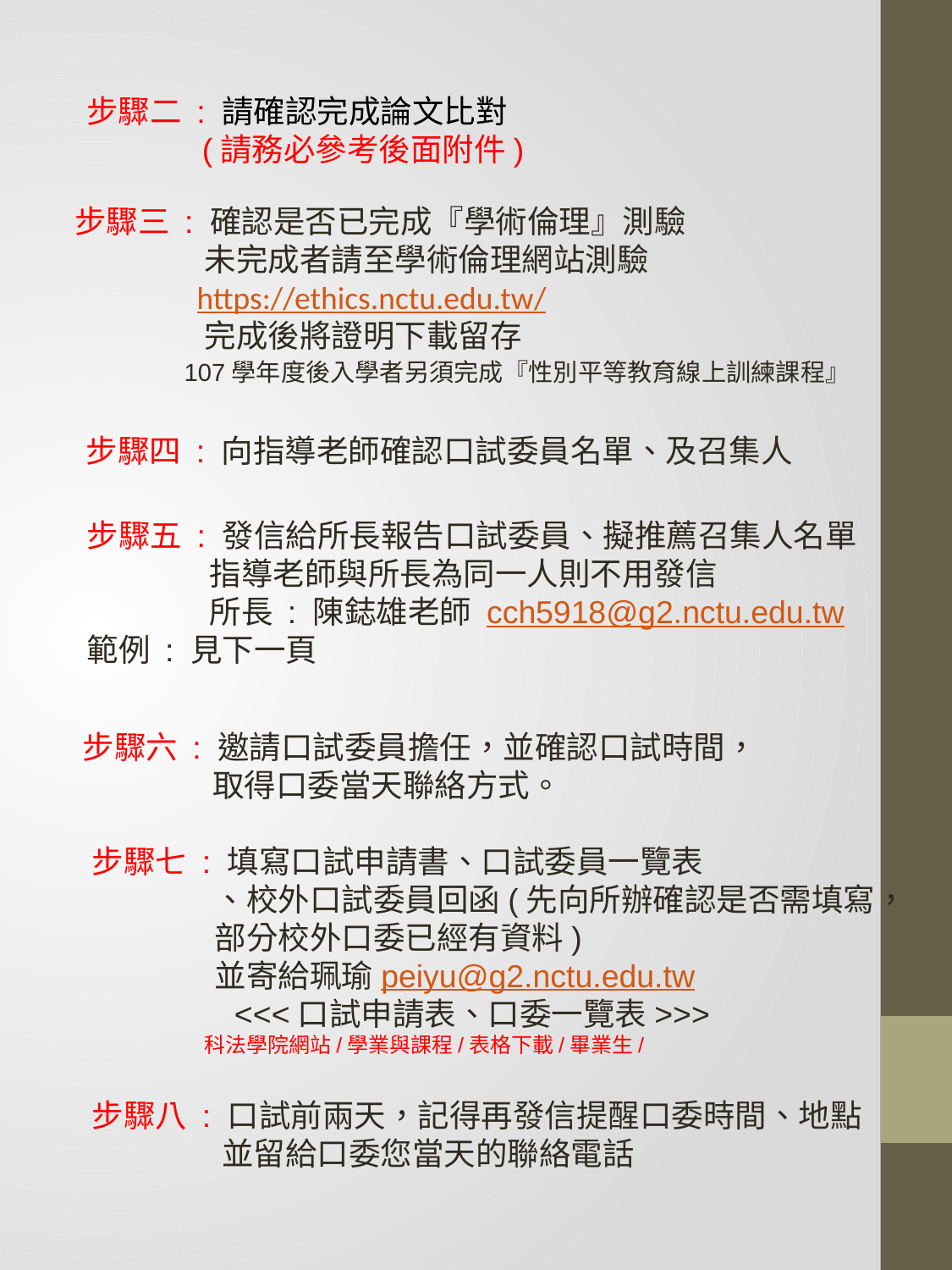

步驟二 : 請確認完成論文比對
             (請務必參考後面附件)
步驟三 : 確認是否已完成『學術倫理』測驗
                 未完成者請至學術倫理網站測驗
                 https://ethics.nctu.edu.tw/
                 完成後將證明下載留存
              107學年度後入學者另須完成『性別平等教育線上訓練課程』
步驟四 : 向指導老師確認口試委員名單、及召集人
步驟五 : 發信給所長報告口試委員、擬推薦召集人名單
                指導老師與所長為同一人則不用發信
                所長 : 陳鋕雄老師 cch5918@g2.nctu.edu.tw
範例 : 見下一頁
步驟六 : 邀請口試委員擔任，並確認口試時間，
                 取得口委當天聯絡方式。
步驟七 : 填寫口試申請書、口試委員一覽表
                、校外口試委員回函(先向所辦確認是否需填寫，
                部分校外口委已經有資料)
                並寄給珮瑜peiyu@g2.nctu.edu.tw
                <<<口試申請表、口委一覽表>>>
                       科法學院網站/學業與課程/表格下載/畢業生/

步驟八 : 口試前兩天，記得再發信提醒口委時間、地點
                 並留給口委您當天的聯絡電話